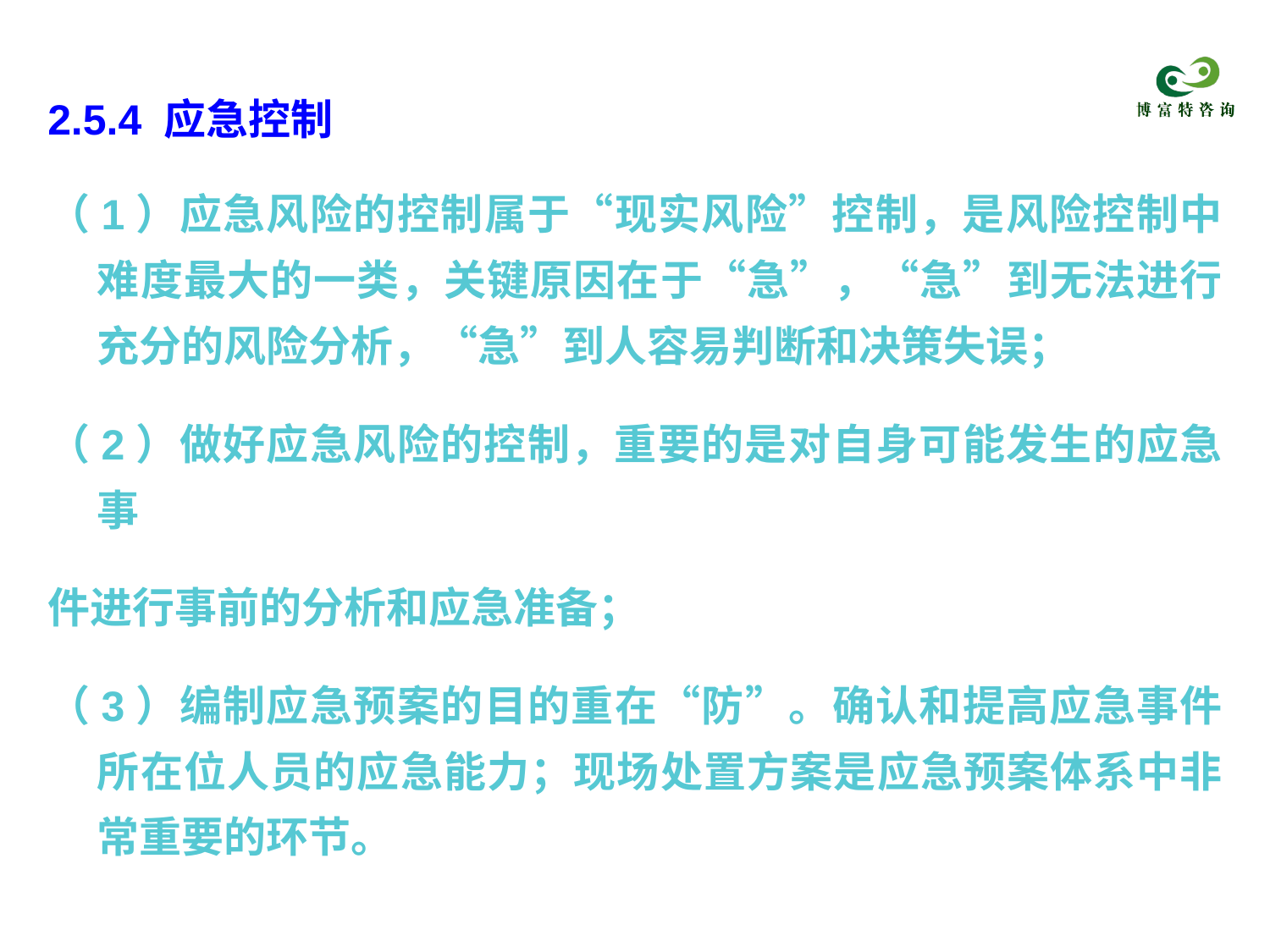

2.5.4 应急控制
（1）应急风险的控制属于“现实风险”控制，是风险控制中难度最大的一类，关键原因在于“急”，“急”到无法进行充分的风险分析，“急”到人容易判断和决策失误；
（2）做好应急风险的控制，重要的是对自身可能发生的应急事
件进行事前的分析和应急准备；
（3）编制应急预案的目的重在“防”。确认和提高应急事件所在位人员的应急能力；现场处置方案是应急预案体系中非常重要的环节。